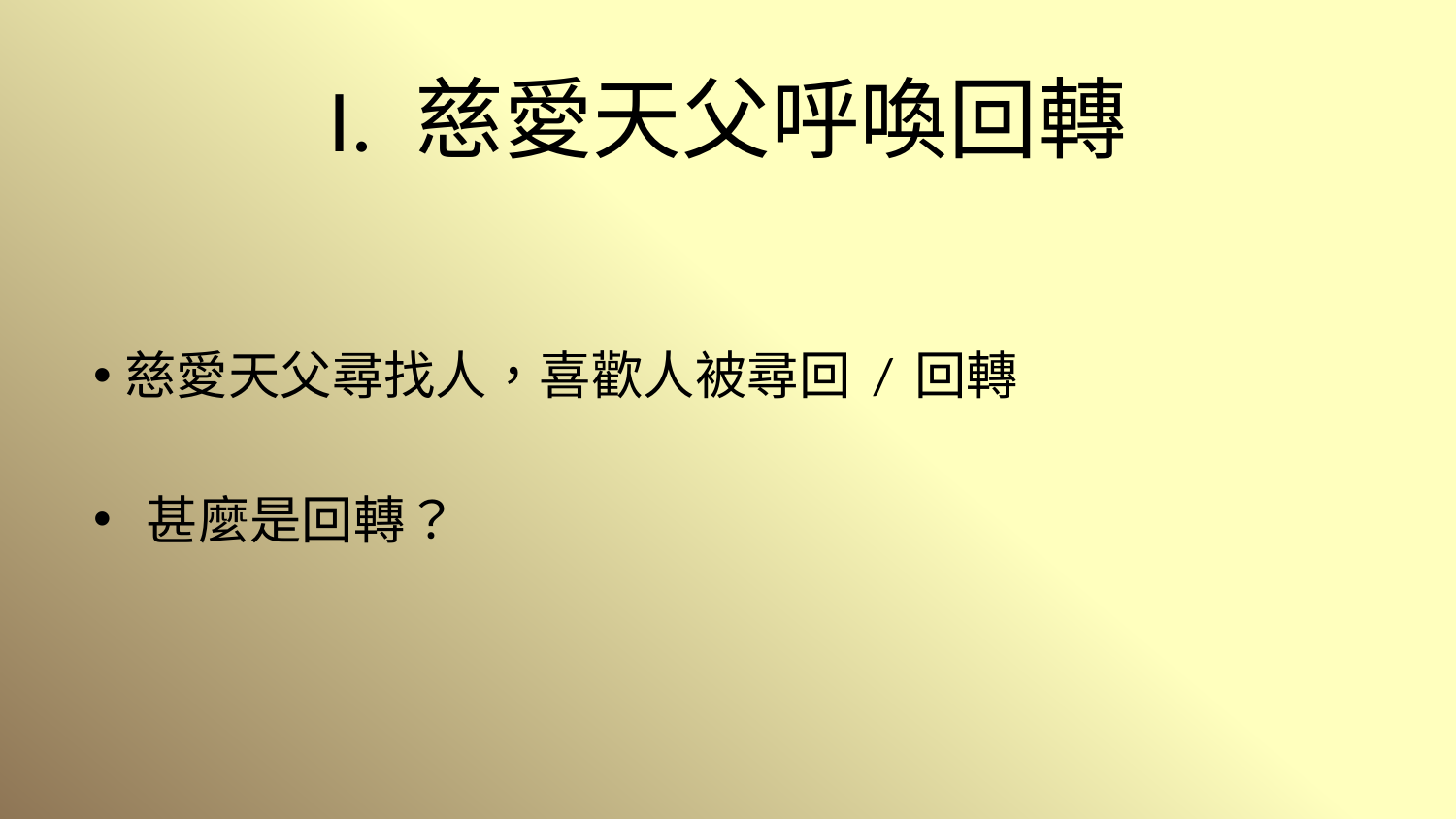

# I. 慈愛天父呼喚回轉

慈愛天父尋找人，喜歡人被尋回 / 回轉

 甚麼是回轉？